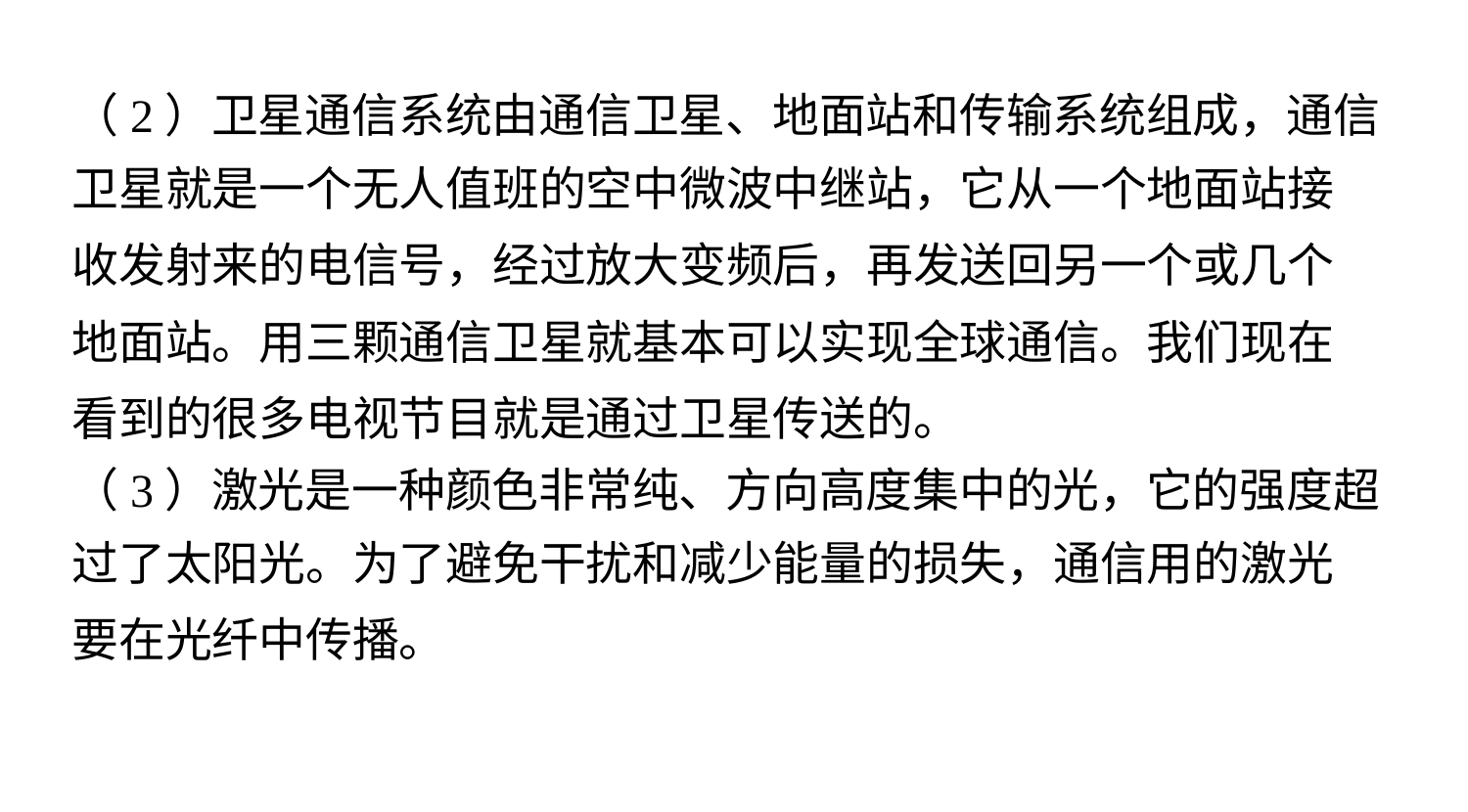

（2）卫星通信系统由通信卫星、地面站和传输系统组成，通信

卫星就是一个无人值班的空中微波中继站，它从一个地面站接

收发射来的电信号，经过放大变频后，再发送回另一个或几个

地面站。用三颗通信卫星就基本可以实现全球通信。我们现在

看到的很多电视节目就是通过卫星传送的。
（3）激光是一种颜色非常纯、方向高度集中的光，它的强度超

过了太阳光。为了避免干扰和减少能量的损失，通信用的激光

要在光纤中传播。